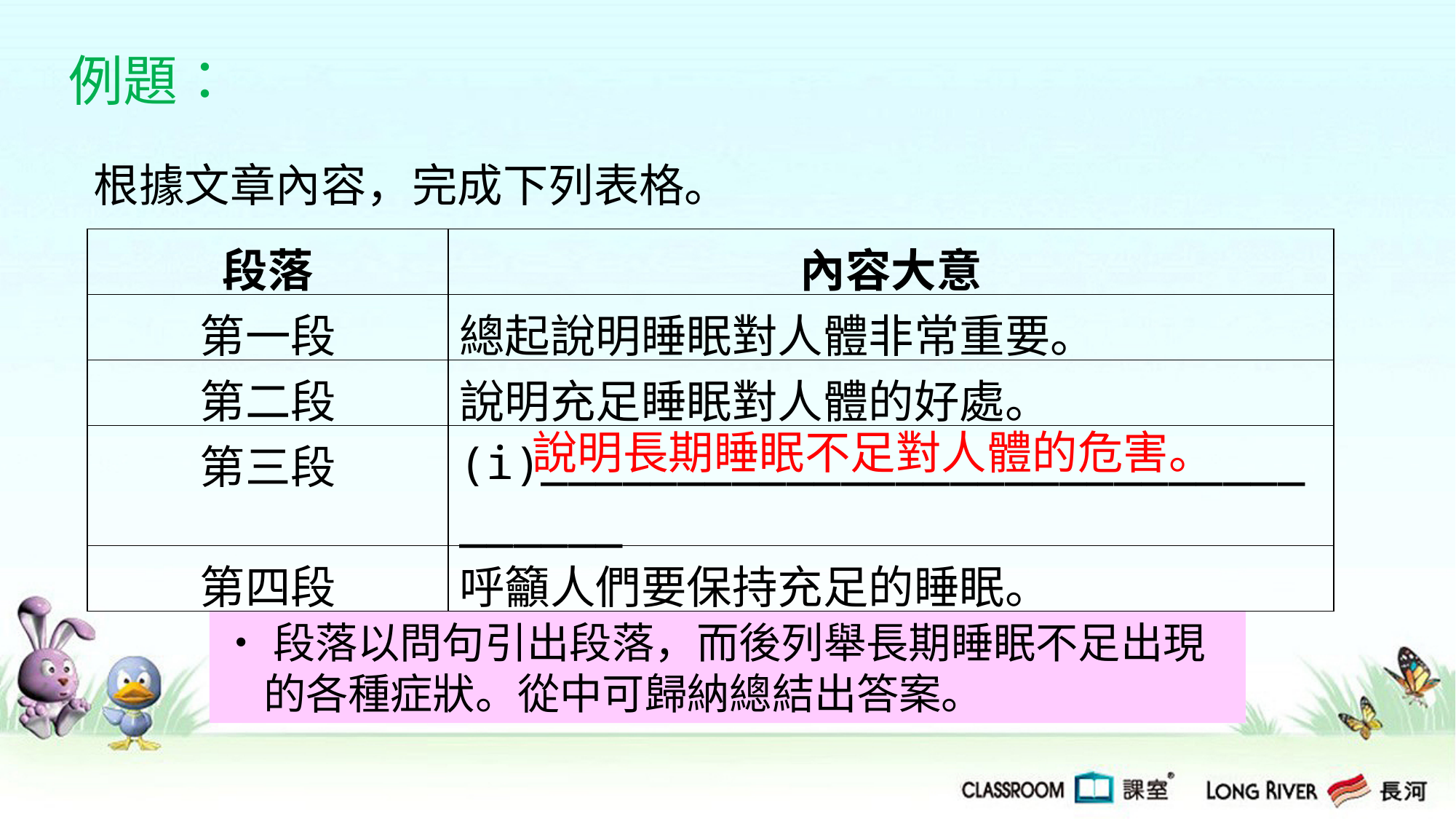

例題：
根據文章內容，完成下列表格。

| 段落 | 內容大意 |
| --- | --- |
| 第一段 | 總起說明睡眠對人體非常重要。 |
| 第二段 | 說明充足睡眠對人體的好處。 |
| 第三段 | (i)\_\_\_\_\_\_\_\_\_\_\_\_\_\_\_\_\_\_\_\_\_\_\_\_\_\_\_\_\_\_\_\_\_\_ |
| 第四段 | 呼籲人們要保持充足的睡眠。 |
說明長期睡眠不足對人體的危害。
‧段落以問句引出段落，而後列舉長期睡眠不足出現的各種症狀。從中可歸納總結出答案。